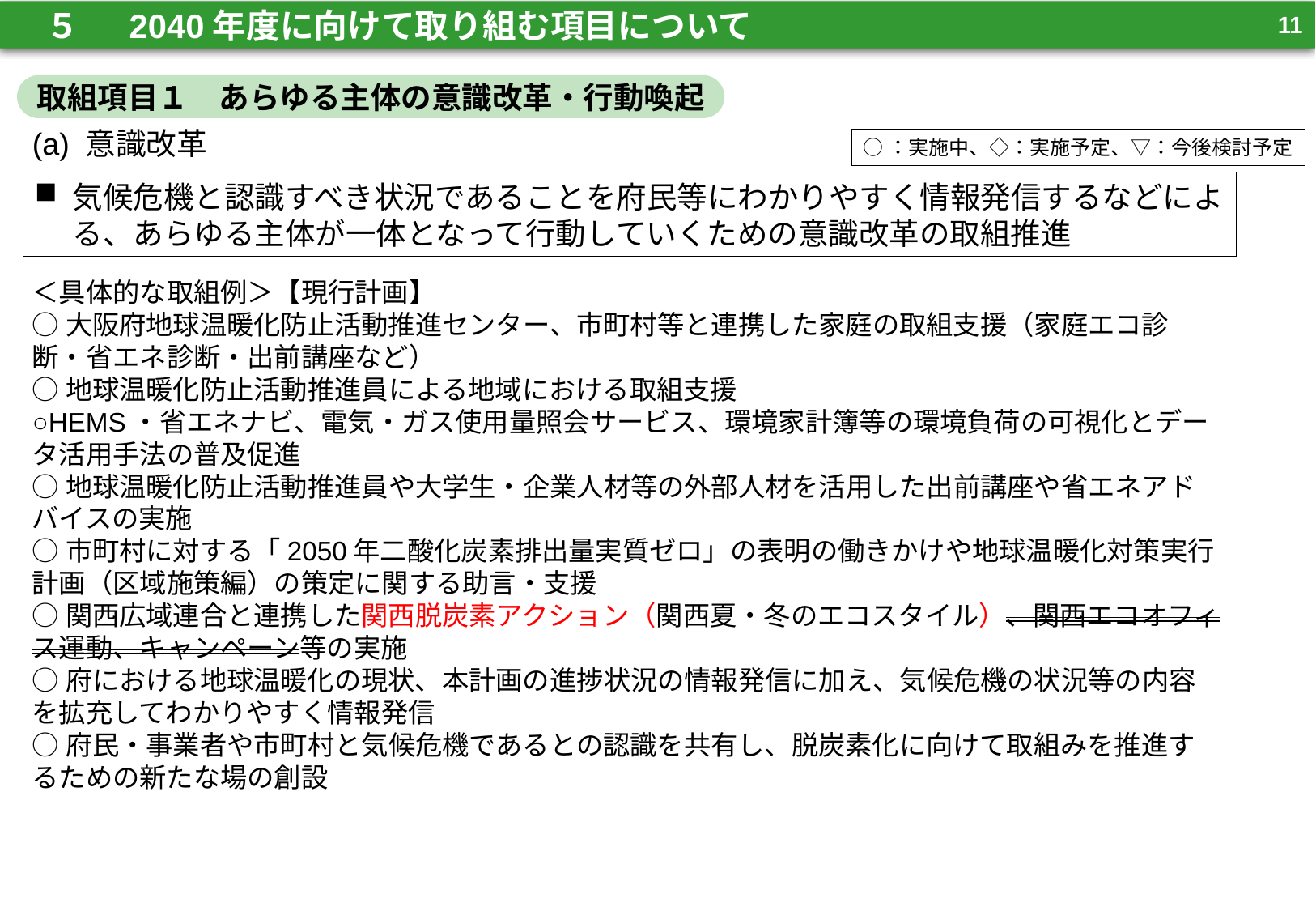

11
　５　 2040年度に向けて取り組む項目について
11
取組項目１　あらゆる主体の意識改革・行動喚起
(a) 意識改革
○：実施中、◇：実施予定、▽：今後検討予定
気候危機と認識すべき状況であることを府民等にわかりやすく情報発信するなどによる、あらゆる主体が一体となって行動していくための意識改革の取組推進
＜具体的な取組例＞【現行計画】
○大阪府地球温暖化防止活動推進センター、市町村等と連携した家庭の取組支援（家庭エコ診断・省エネ診断・出前講座など）
○地球温暖化防止活動推進員による地域における取組支援
○HEMS・省エネナビ、電気・ガス使用量照会サービス、環境家計簿等の環境負荷の可視化とデータ活用手法の普及促進
○地球温暖化防止活動推進員や大学生・企業人材等の外部人材を活用した出前講座や省エネアドバイスの実施
○市町村に対する「2050年二酸化炭素排出量実質ゼロ」の表明の働きかけや地球温暖化対策実行計画（区域施策編）の策定に関する助言・支援
○関西広域連合と連携した関西脱炭素アクション（関西夏・冬のエコスタイル）、関西エコオフィス運動、キャンペーン等の実施
○府における地球温暖化の現状、本計画の進捗状況の情報発信に加え、気候危機の状況等の内容を拡充してわかりやすく情報発信
○府民・事業者や市町村と気候危機であるとの認識を共有し、脱炭素化に向けて取組みを推進するための新たな場の創設